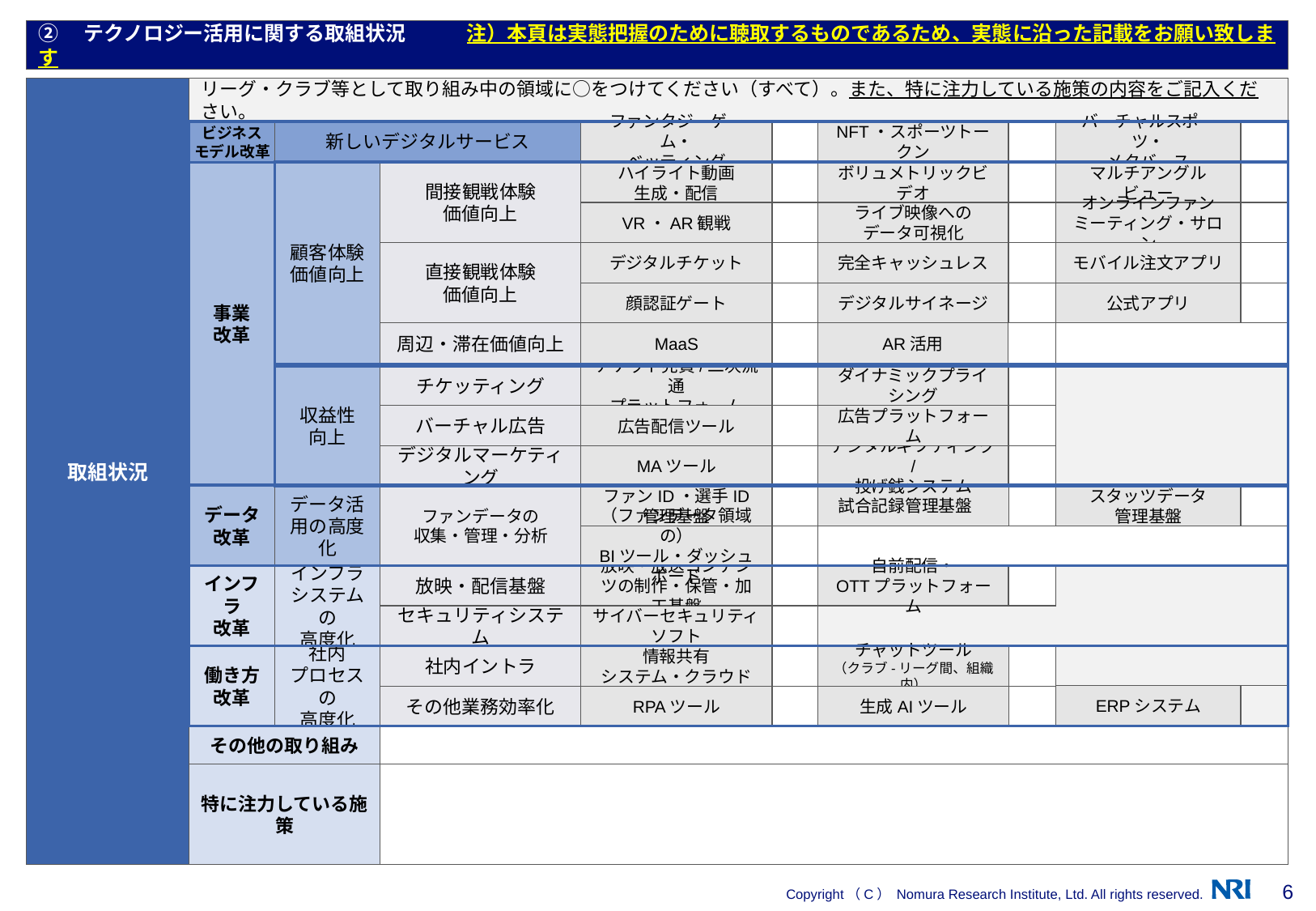

②　テクノロジー活用に関する取組状況　　　注）本頁は実態把握のために聴取するものであるため、実態に沿った記載をお願い致します
取組状況
リーグ・クラブ等として取り組み中の領域に○をつけてください（すべて）。また、特に注力している施策の内容をご記入ください。
新しいデジタルサービス
ファンタジーゲーム・
ベッティング

NFT・スポーツトークン

バーチャルスポーツ・
メタバース

ビジネス
モデル改革
事業
改革

顧客体験
価値向上
間接観戦体験
価値向上
ハイライト動画
生成・配信

ボリュメトリックビデオ

マルチアングルビュー

VR・AR観戦

ライブ映像への
データ可視化

オンラインファン
ミーティング・サロン

直接観戦体験
価値向上
デジタルチケット

完全キャッシュレス

モバイル注文アプリ

顔認証ゲート

デジタルサイネージ

公式アプリ

周辺・滞在価値向上
MaaS

AR活用

収益性
向上
チケッティング
チケット売買/二次流通
プラットフォーム

ダイナミックプライシング

バーチャル広告
広告配信ツール

広告プラットフォーム

デジタルマーケティング
MAツール

デジタルギフティング/
投げ銭システム

データ
改革
データ活用の高度化
ファンデータの
収集・管理・分析
ファンID・選手ID
管理基盤

試合記録管理基盤

スタッツデータ
管理基盤

（ファンデータ領域の）
BIツール・ダッシュボード

インフラ
改革

インフラ
システムの
高度化
放映・配信基盤
放映・放送コンテンツの制作・保管・加工基盤

自前配信・
OTTプラットフォーム

セキュリティシステム
サイバーセキュリティソフト

働き方
改革

社内
プロセスの
高度化
社内イントラ
情報共有
システム・クラウド

チャットツール
（クラブ-リーグ間、組織内）

ERPシステム

その他業務効率化
RPAツール

生成AIツール

その他の取り組み

特に注力している施策